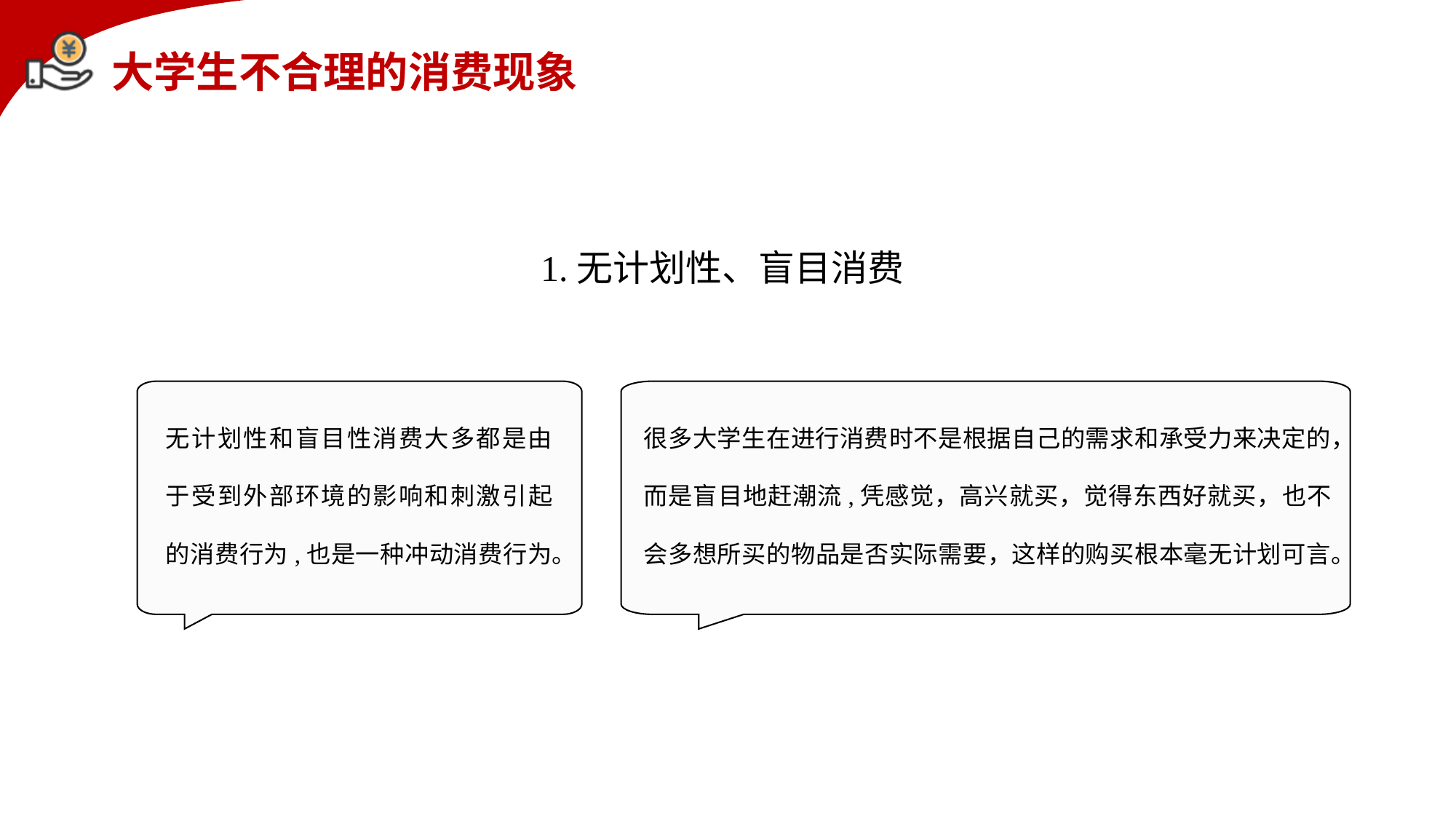

大学生不合理的消费现象
1.无计划性、盲目消费

无计划性和盲目性消费大多都是由于受到外部环境的影响和刺激引起的消费行为,也是一种冲动消费行为。
很多大学生在进行消费时不是根据自己的需求和承受力来决定的，而是盲目地赶潮流,凭感觉，高兴就买，觉得东西好就买，也不会多想所买的物品是否实际需要，这样的购买根本毫无计划可言。